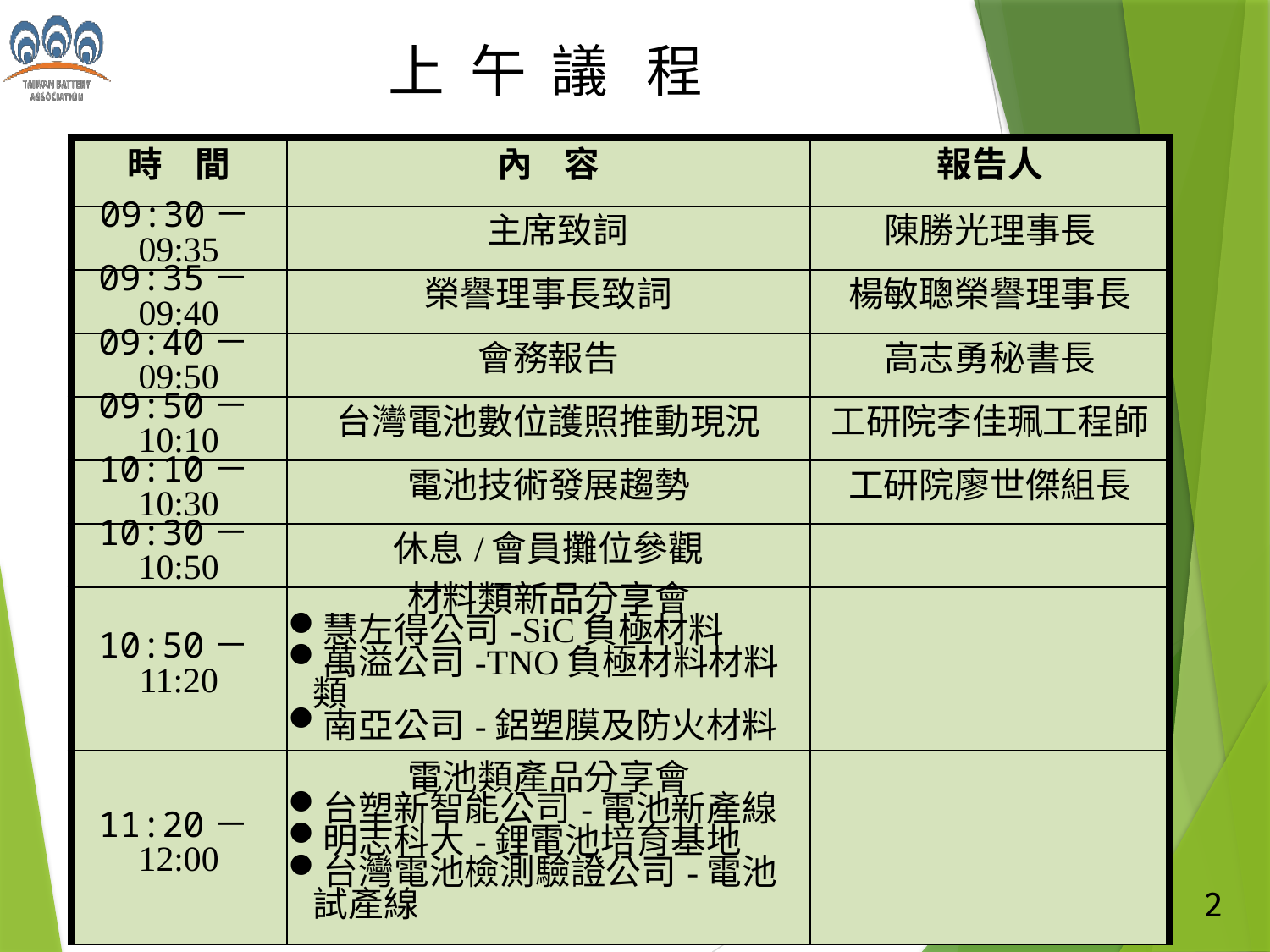

# 上  午  議   程
| 時 間 | 內 容 | 報告人 |
| --- | --- | --- |
| 09:30－09:35 | 主席致詞 | 陳勝光理事長 |
| 09:35－09:40 | 榮譽理事長致詞 | 楊敏聰榮譽理事長 |
| 09:40－09:50 | 會務報告 | 高志勇秘書長 |
| 09:50－10:10 | 台灣電池數位護照推動現況 | 工研院李佳珮工程師 |
| 10:10－10:30 | 電池技術發展趨勢 | 工研院廖世傑組長 |
| 10:30－10:50 | 休息/會員攤位參觀 |  |
| 10:50－11:20 | 材料類新品分享會 慧左得公司-SiC負極材料 萬溢公司-TNO負極材料材料類 南亞公司-鋁塑膜及防火材料 |  |
| 11:20－12:00 | 電池類產品分享會 台塑新智能公司-電池新產線 明志科大-鋰電池培育基地 台灣電池檢測驗證公司-電池試產線 |  |
2